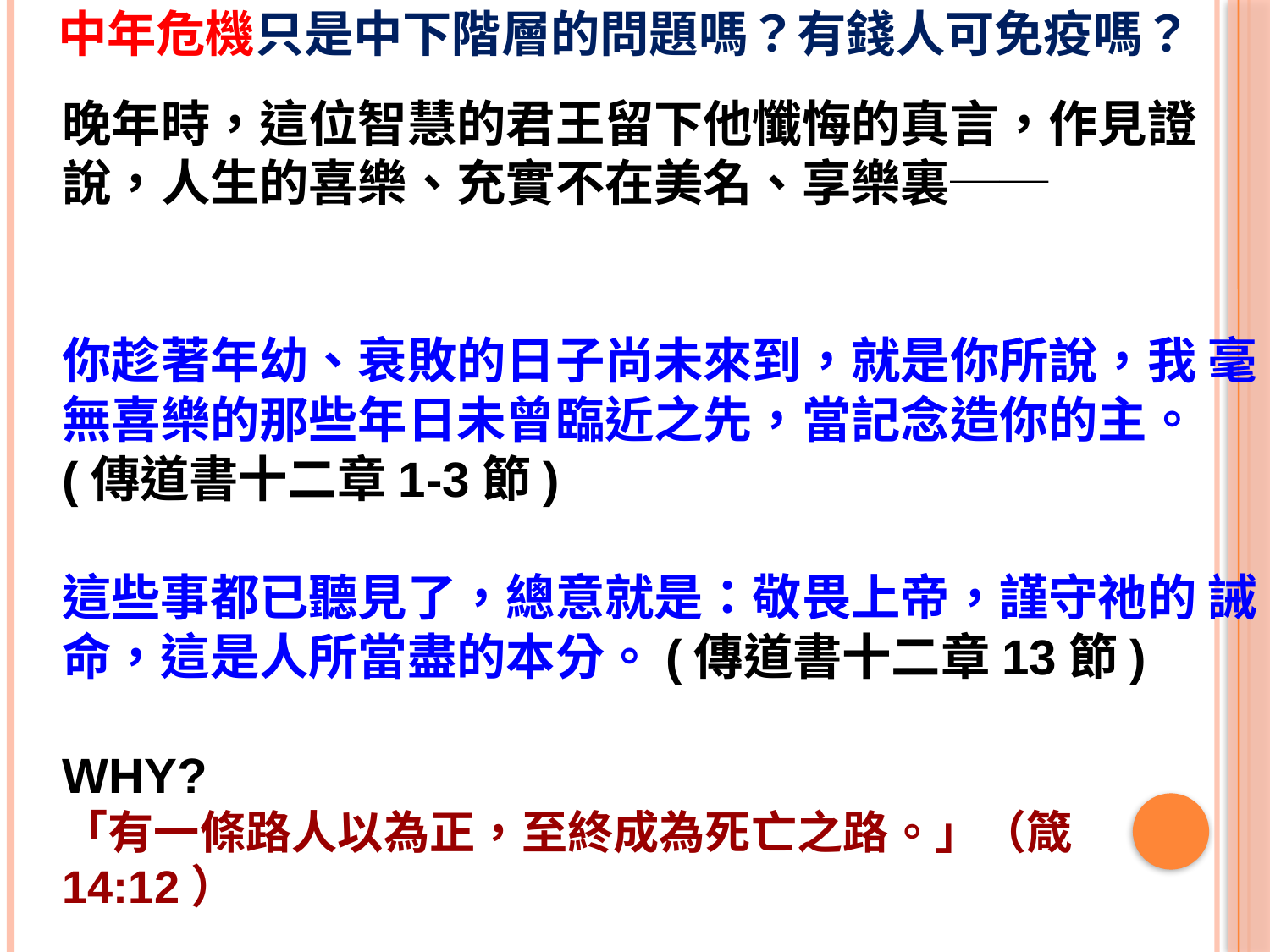

中年危機只是中下階層的問題嗎？有錢人可免疫嗎？
晚年時，這位智慧的君王留下他懺悔的真言，作見證說，人生的喜樂、充實不在美名、享樂裏──

你趁著年幼、衰敗的日子尚未來到，就是你所說，我 毫無喜樂的那些年日未曾臨近之先，當記念造你的主。(傳道書十二章1-3節)

這些事都已聽見了，總意就是：敬畏上帝，謹守祂的 誡命，這是人所當盡的本分。(傳道書十二章13節)

WHY?
「有一條路人以為正，至終成為死亡之路。」（箴14:12）